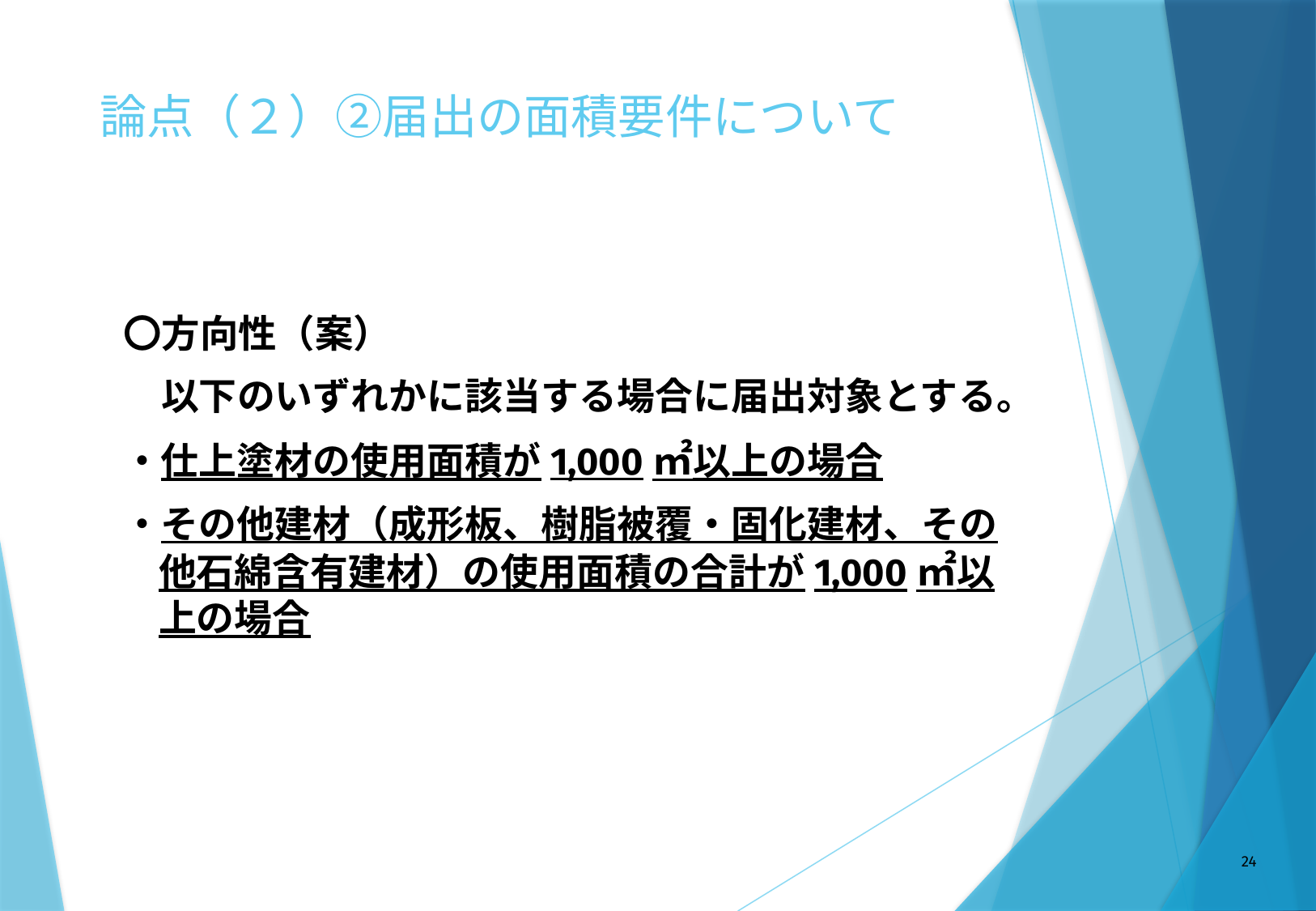

# 論点（２）②届出の面積要件について
〇方向性（案）
　以下のいずれかに該当する場合に届出対象とする。
・仕上塗材の使用面積が1,000㎡以上の場合
・その他建材（成形板、樹脂被覆・固化建材、その他石綿含有建材）の使用面積の合計が1,000㎡以上の場合
24